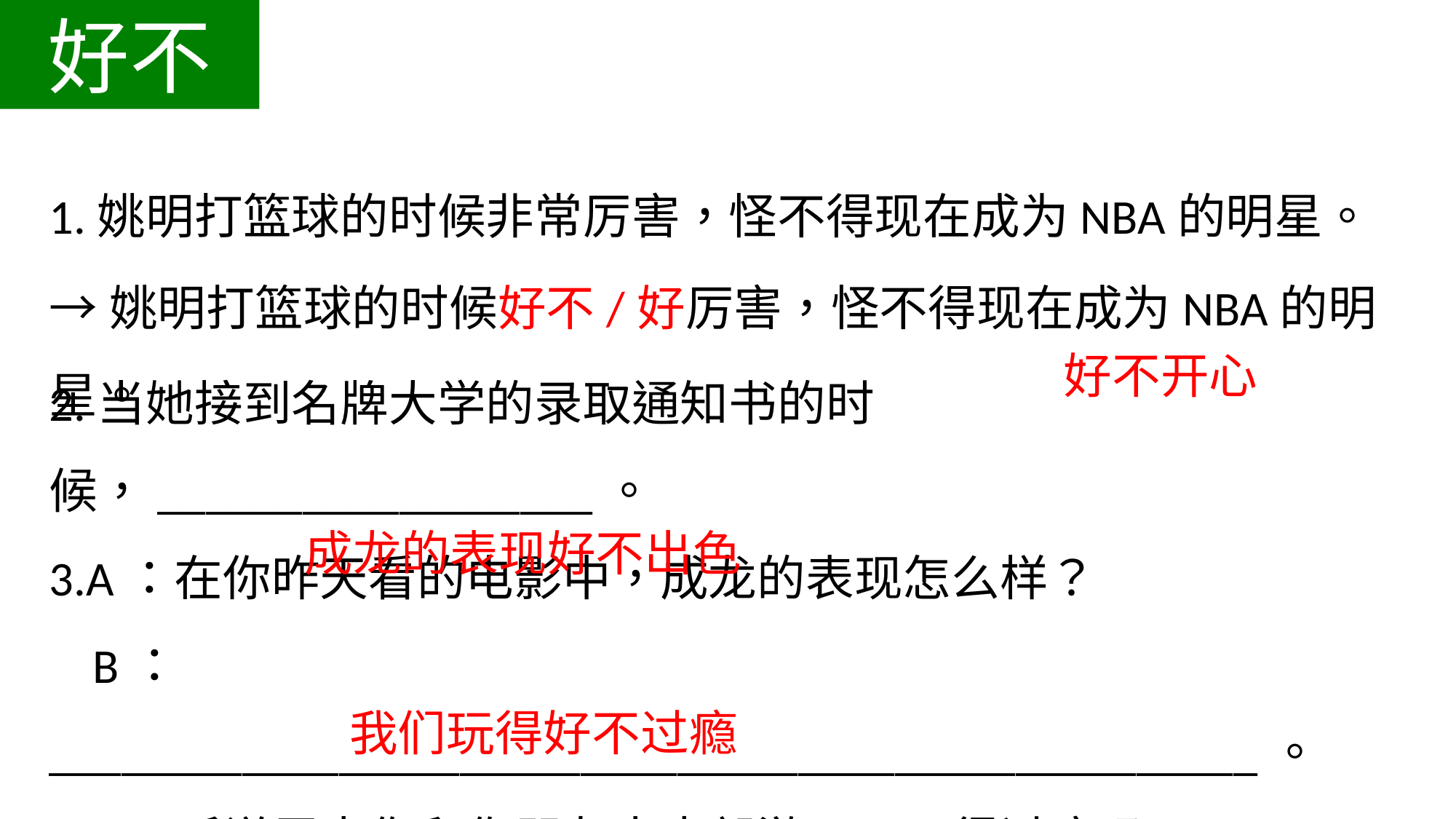

好不
1.姚明打篮球的时候非常厉害，怪不得现在成为NBA的明星。
→姚明打篮球的时候好不/好厉害，怪不得现在成为NBA的明星。
2.当她接到名牌大学的录取通知书的时候，__________________。
3.A：在你昨天看的电影中，成龙的表现怎么样？
    B：__________________________________________________。
4.A：听说周末你和你朋友出去郊游了？玩得过瘾吗？
   B： __________________________________________________。
好不开心
成龙的表现好不出色
我们玩得好不过瘾